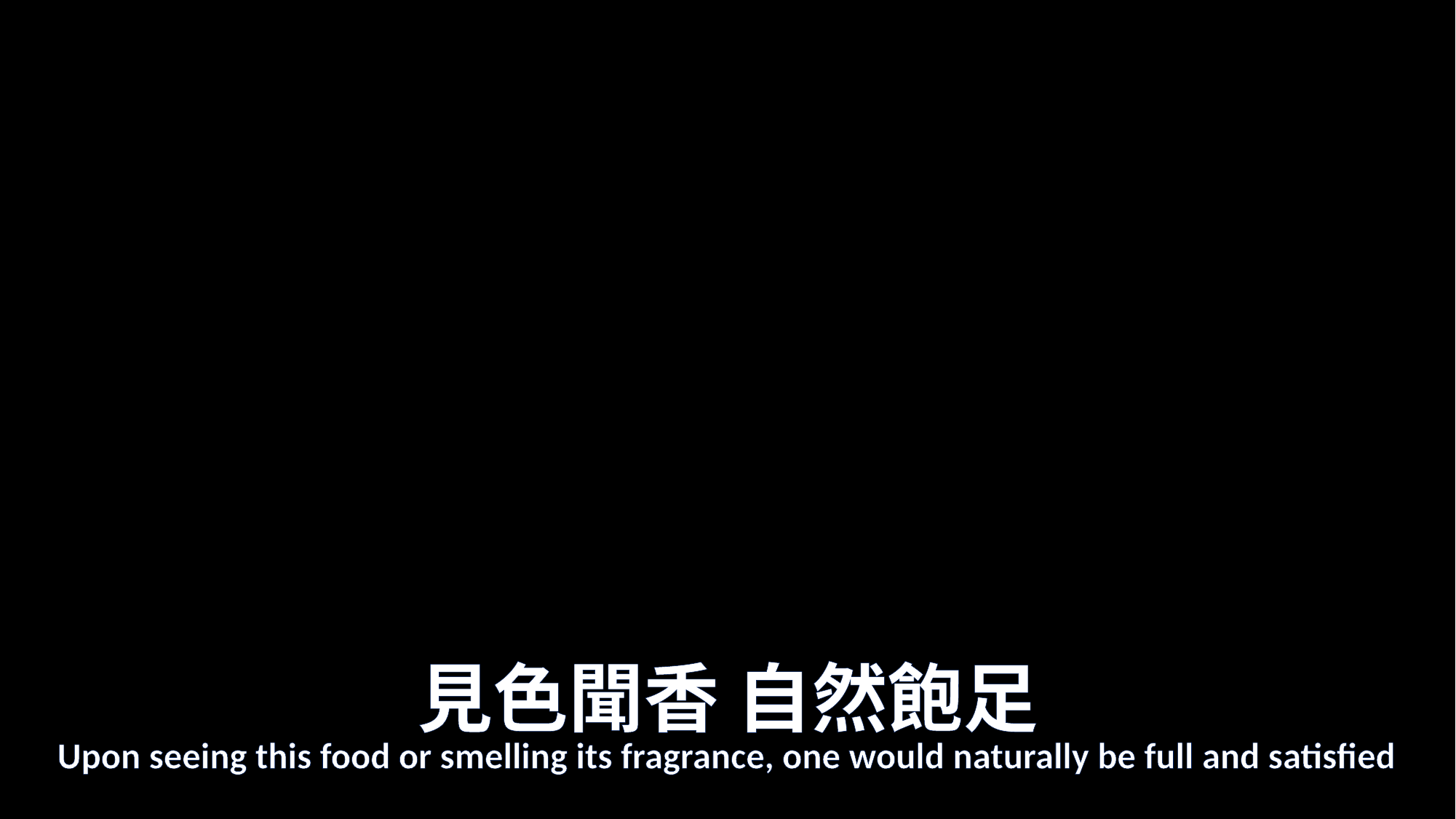

# 見色聞香 自然飽足
Upon seeing this food or smelling its fragrance, one would naturally be full and satisfied